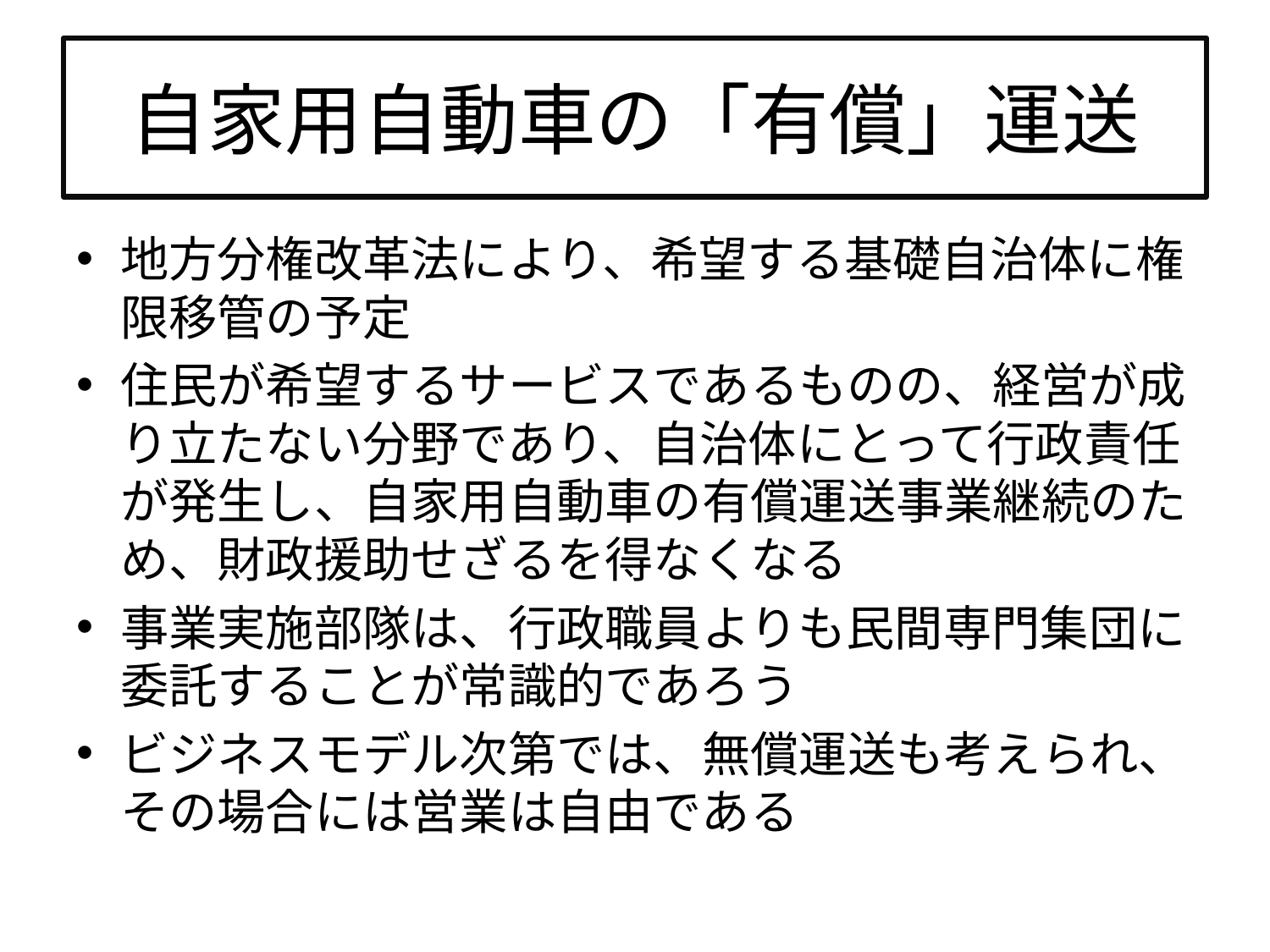

# 自家用自動車の「有償」運送
地方分権改革法により、希望する基礎自治体に権限移管の予定
住民が希望するサービスであるものの、経営が成り立たない分野であり、自治体にとって行政責任が発生し、自家用自動車の有償運送事業継続のため、財政援助せざるを得なくなる
事業実施部隊は、行政職員よりも民間専門集団に委託することが常識的であろう
ビジネスモデル次第では、無償運送も考えられ、その場合には営業は自由である